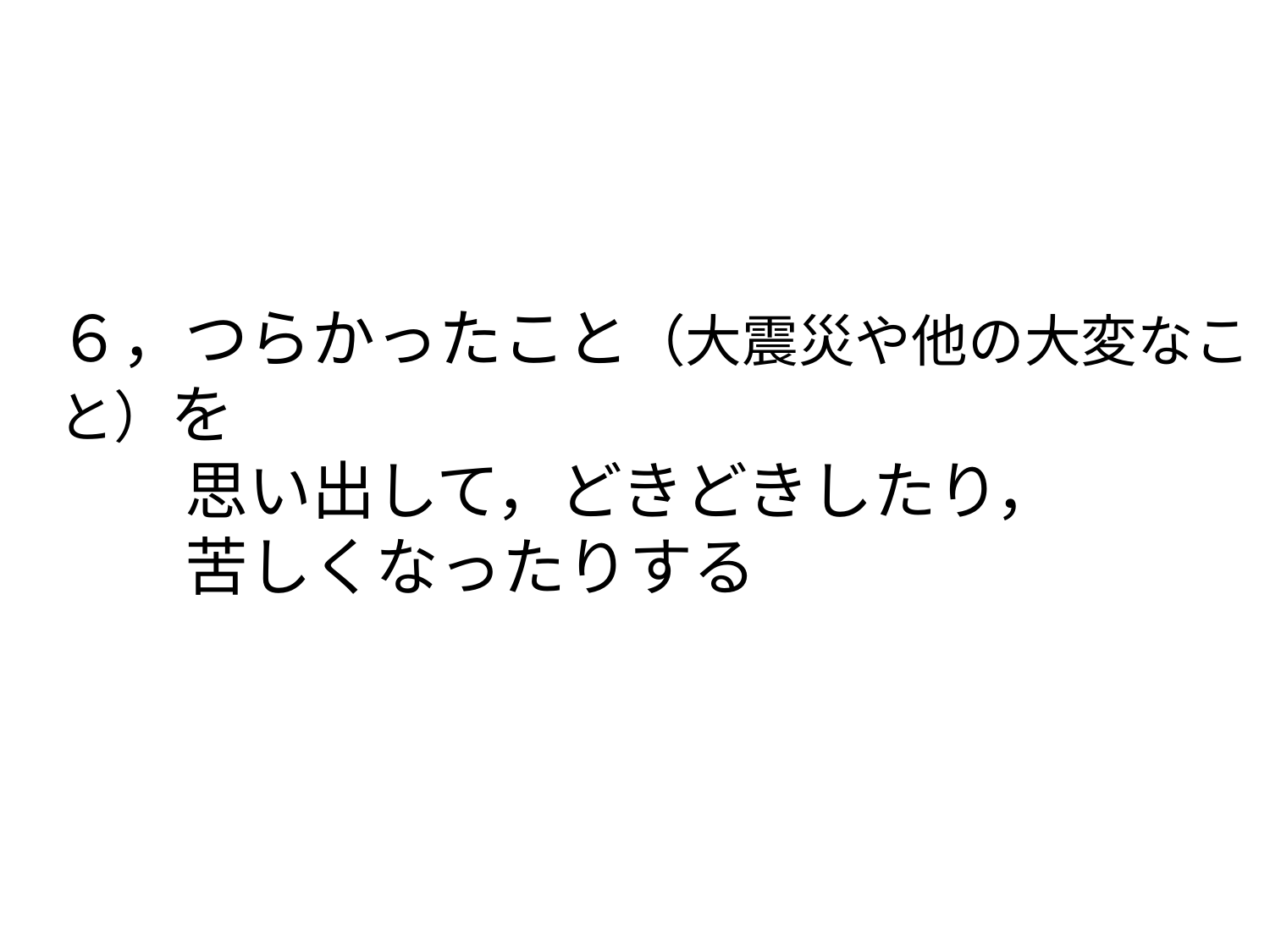

# ６，つらかったこと（大震災や他の大変なこと）を 　　思い出して，どきどきしたり， 　　苦しくなったりする